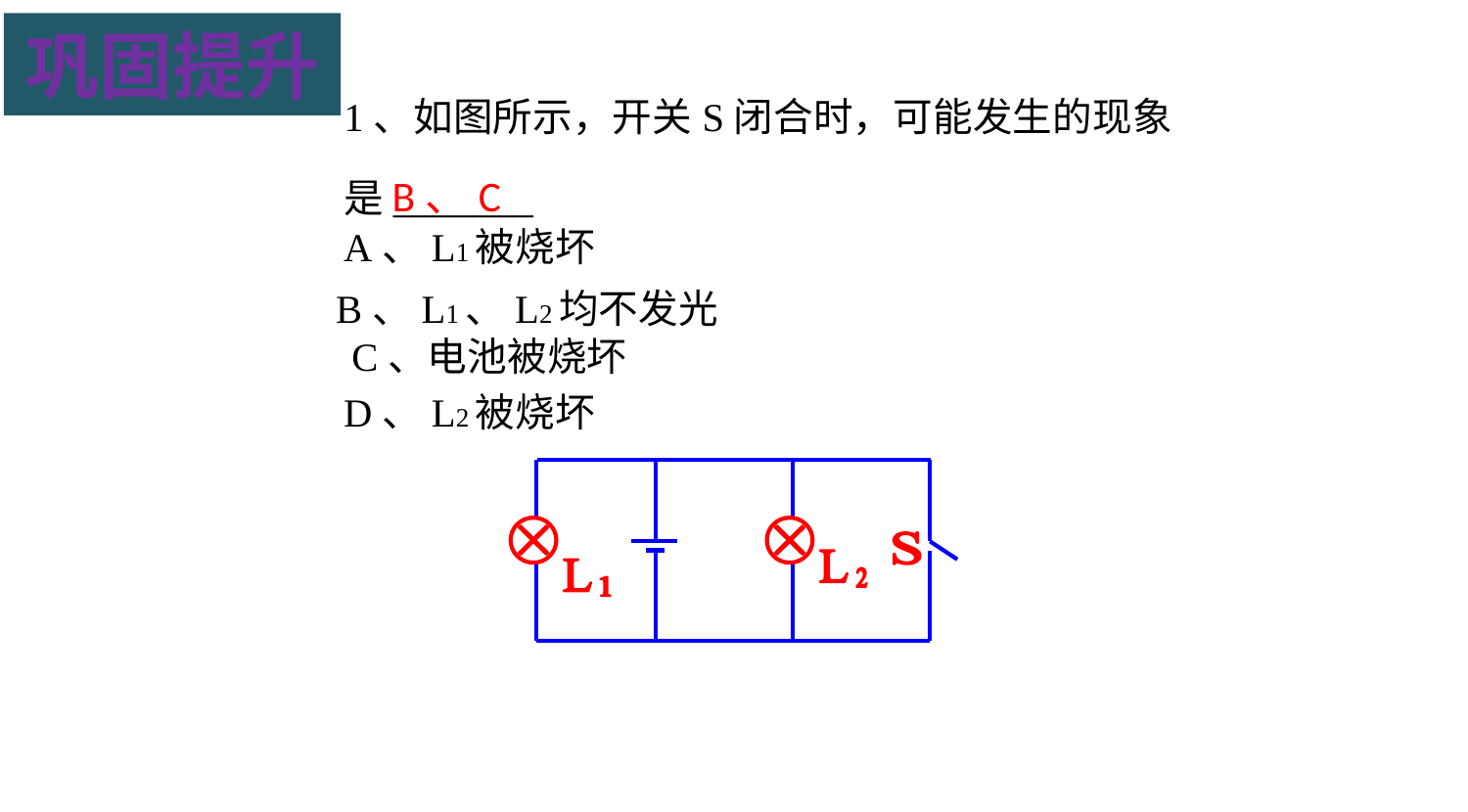

巩固提升
1、如图所示，开关S闭合时，可能发生的现象

是_______
B、C
A、L1被烧坏
B、L1、L2均不发光
C、电池被烧坏
D、L2被烧坏